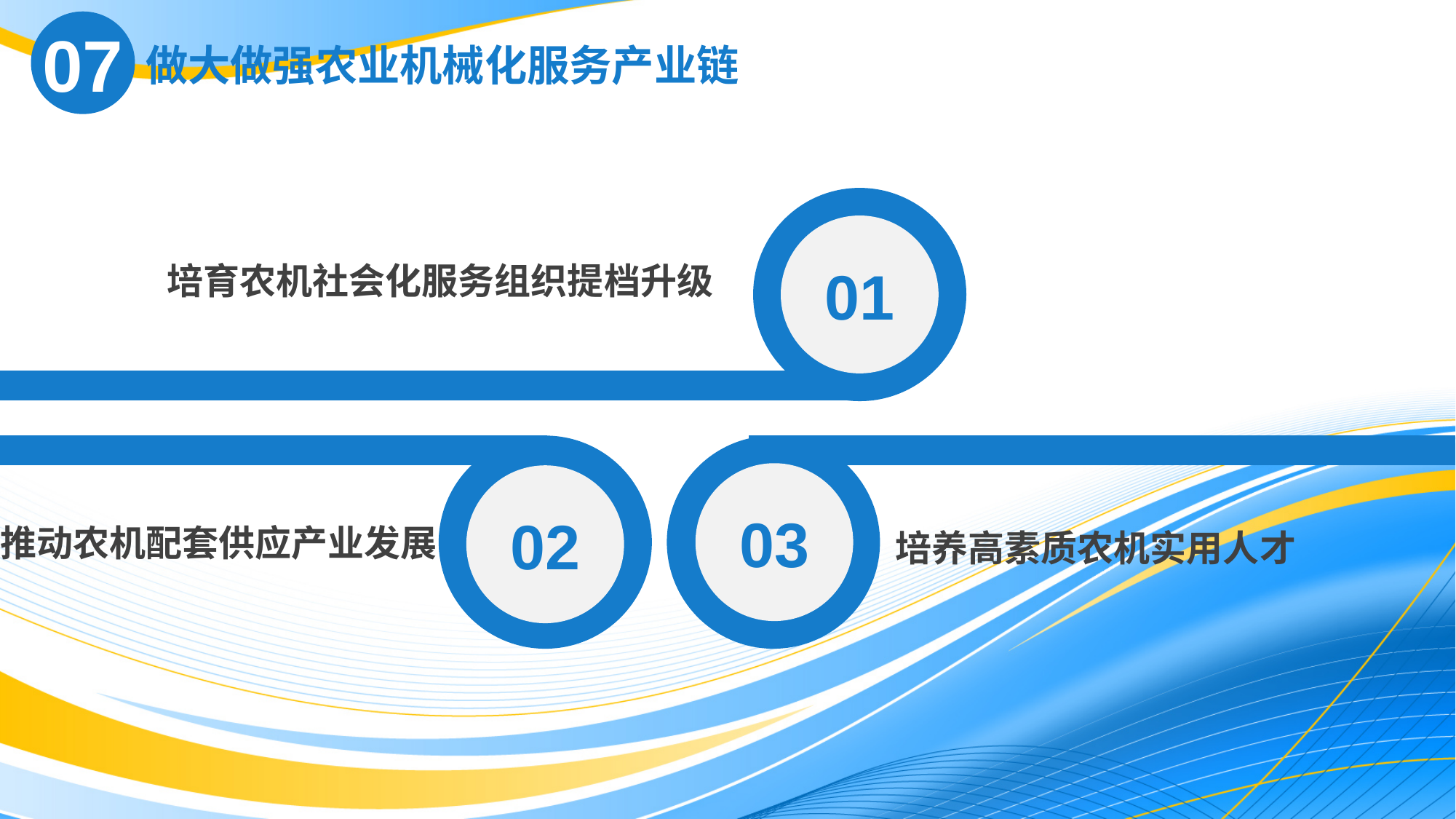

07
做大做强农业机械化服务产业链

01
培育农机社会化服务组织提档升级

02

03
推动农机配套供应产业发展
培养高素质农机实用人才